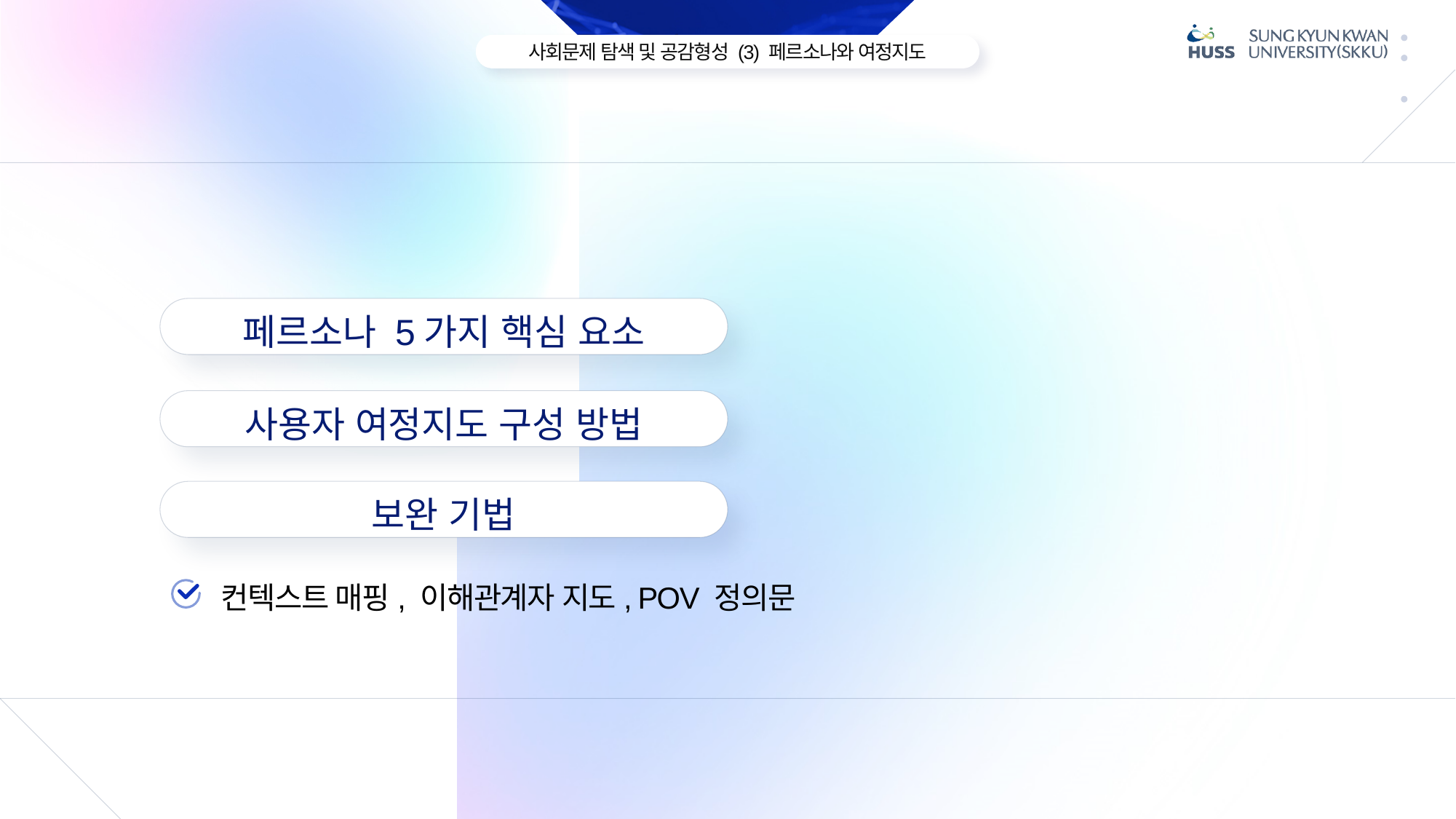

페르소나 5가지 핵심 요소

사용자 여정지도 구성 방법

보완 기법

컨텍스트 매핑, 이해관계자 지도, POV 정의문